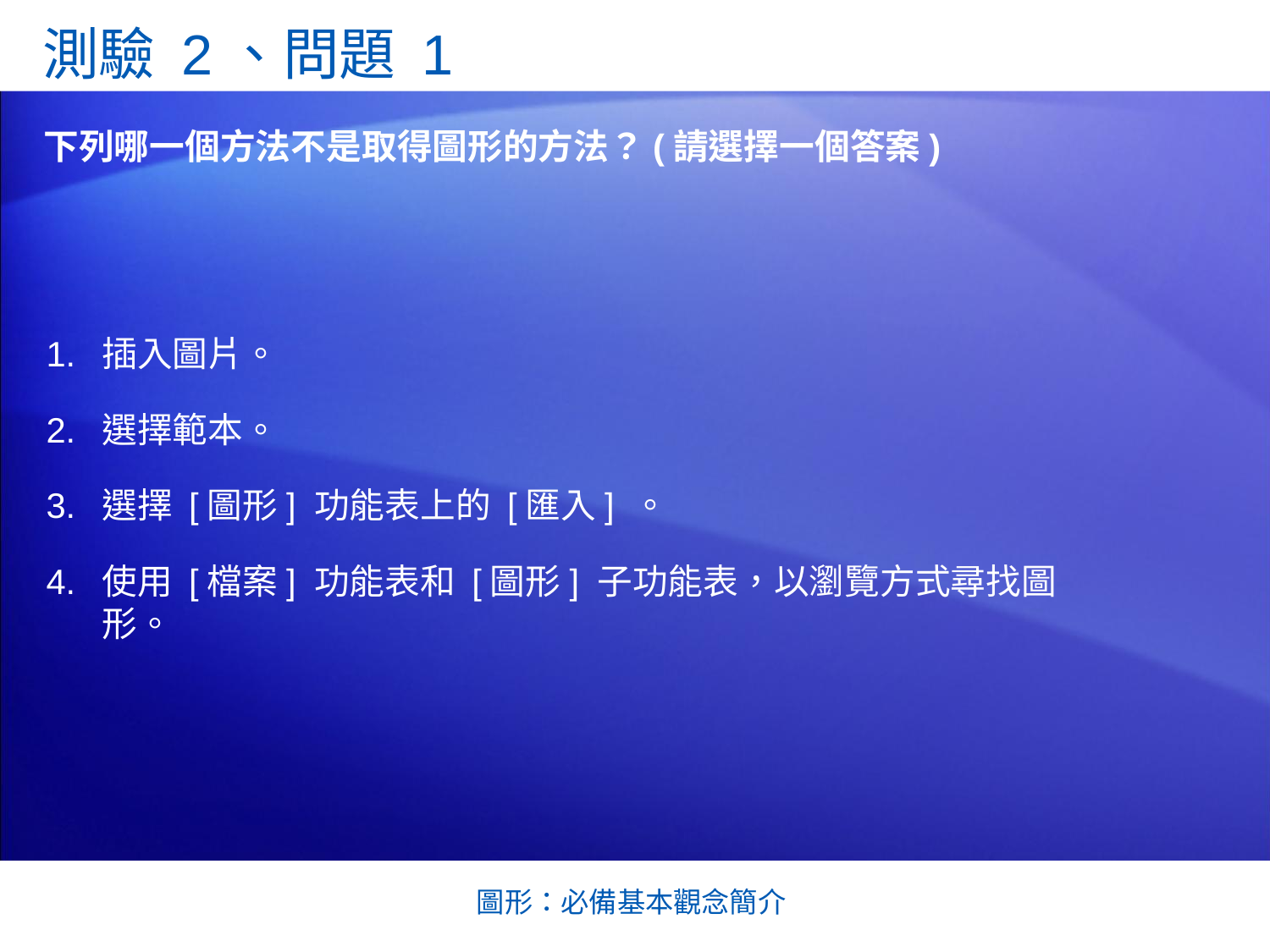

測驗 2、問題 1
下列哪一個方法不是取得圖形的方法？(請選擇一個答案)
插入圖片。
選擇範本。
選擇 [圖形] 功能表上的 [匯入] 。
使用 [檔案] 功能表和 [圖形] 子功能表，以瀏覽方式尋找圖形。
圖形：必備基本觀念簡介